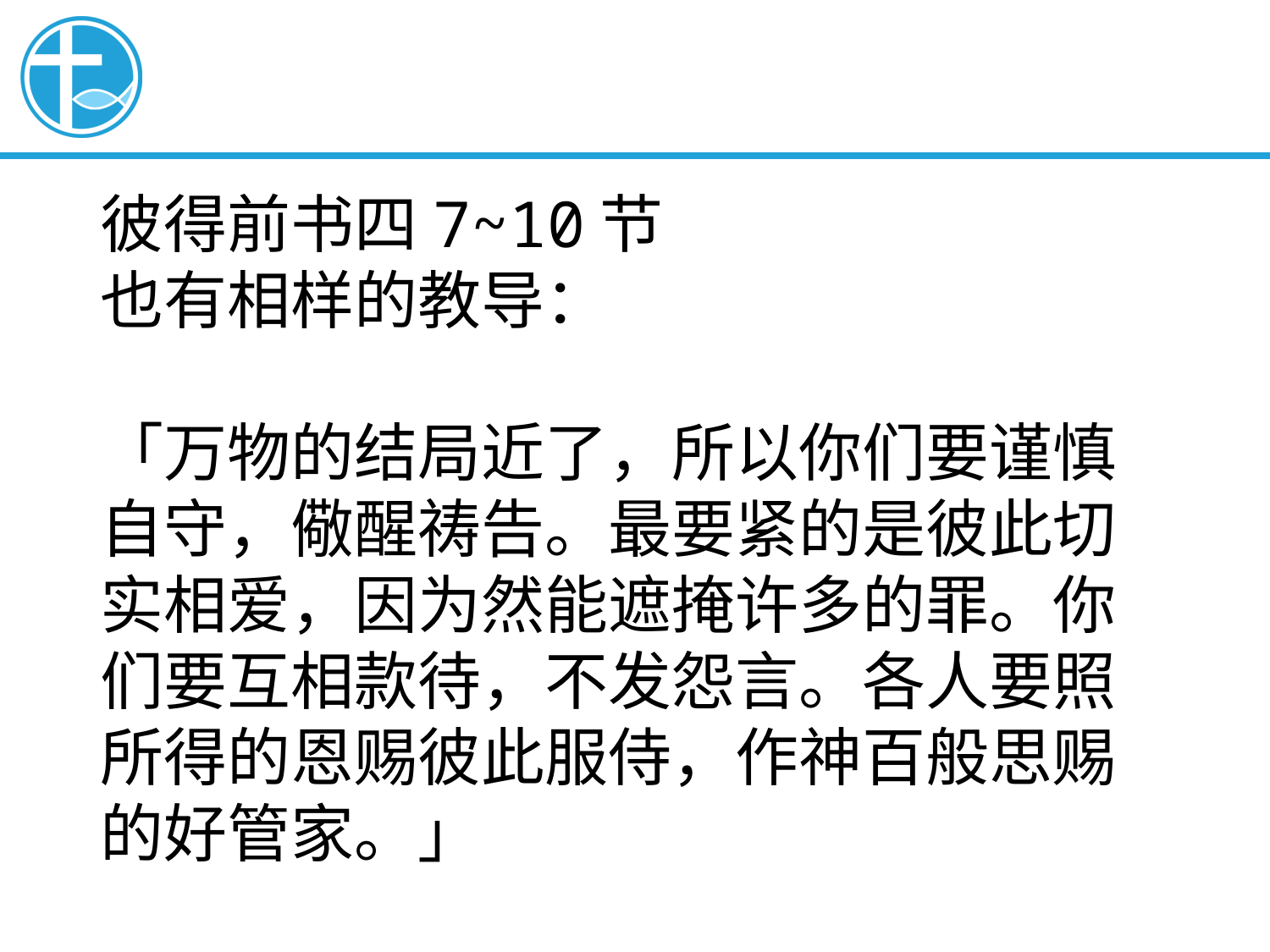

彼得前书四7~10节
也有相样的教导：

「万物的结局近了，所以你们要谨慎自守，儆醒祷告。最要紧的是彼此切实相爱，因为然能遮掩许多的罪。你们要互相款待，不发怨言。各人要照所得的恩赐彼此服侍，作神百般思赐的好管家。」